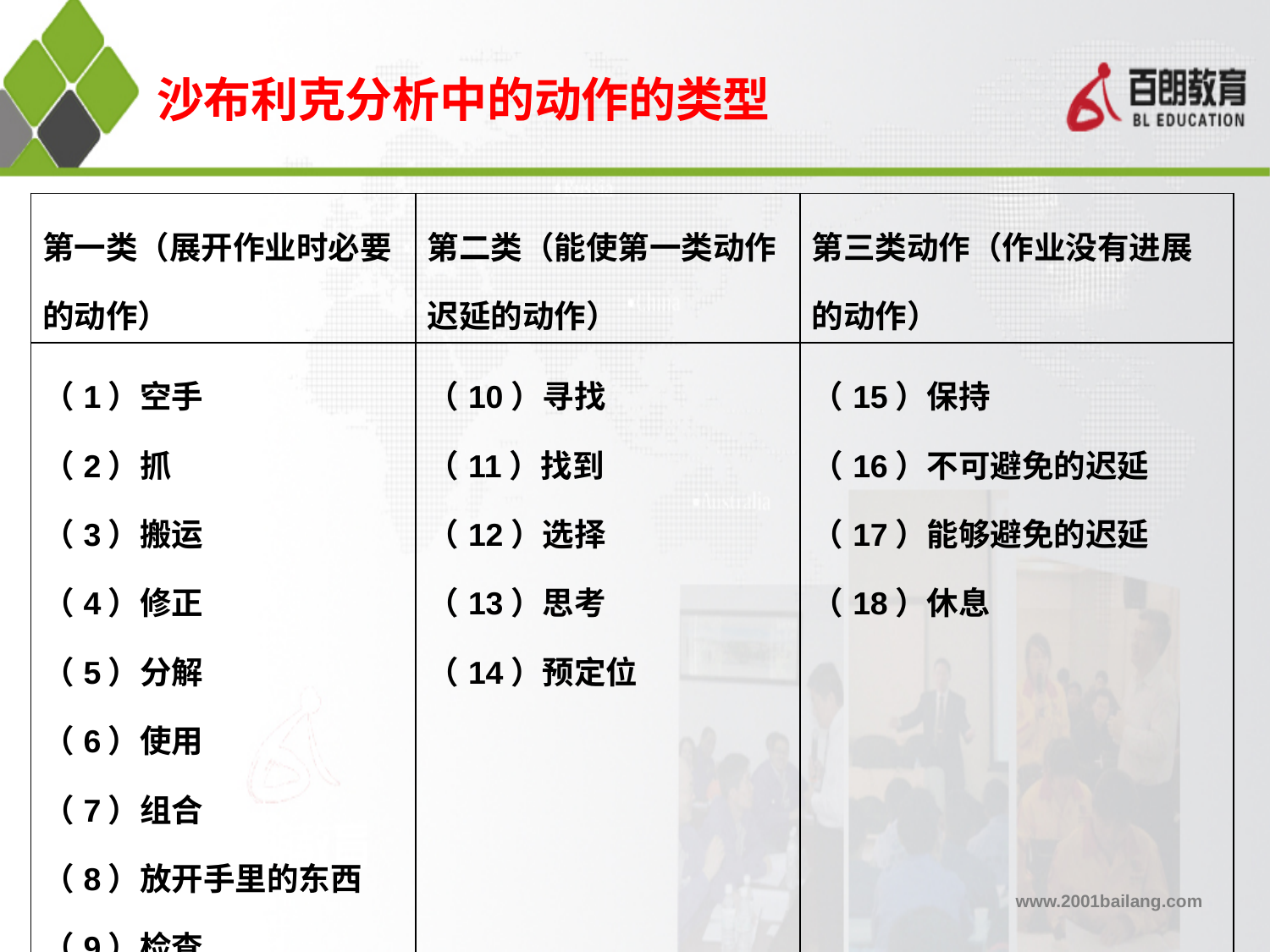

# 沙布利克分析中的动作的类型
| 第一类（展开作业时必要的动作） | 第二类（能使第一类动作迟延的动作） | 第三类动作（作业没有进展的动作） |
| --- | --- | --- |
| （1）空手  （2）抓 （3）搬运  （4）修正 （5）分解 （6）使用  （7）组合 （8）放开手里的东西   （9）检查 | （10）寻找   （11）找到 （12）选择   （13）思考   （14）预定位 | （15）保持   （16）不可避免的迟延   （17）能够避免的迟延  （18）休息 |